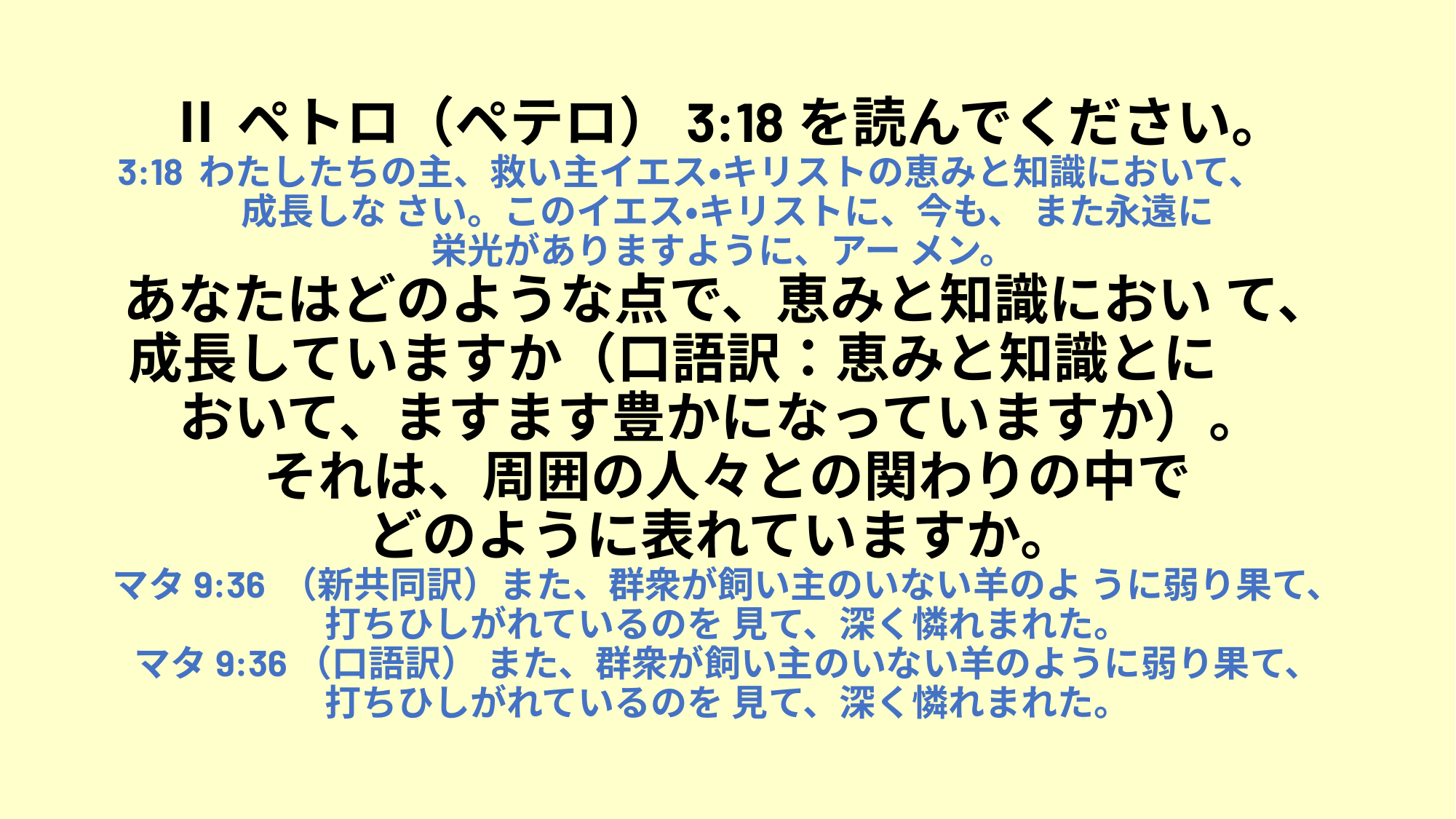

# Ⅱペトロ（ペテロ）3:18を読んでください。 3:18 わたしたちの主、救い主イエス・キリストの恵みと知識において、　　成長しな さい。このイエス・キリストに、今も、 また永遠に 栄光がありますように、アー メン。 あなたはどのような点で、恵みと知識におい て、成長していますか（口語訳：恵みと知識とに　　おいて、ますます豊かになっていますか）。 それは、周囲の人々との関わりの中で どのように表れていますか。 マタ9:36 （新共同訳）また、群衆が飼い主のいない羊のよ うに弱り果て、 打ちひしがれているのを 見て、深く憐れまれた。 マタ9:36（口語訳） また、群衆が飼い主のいない羊のように弱り果て、 打ちひしがれているのを 見て、深く憐れまれた。